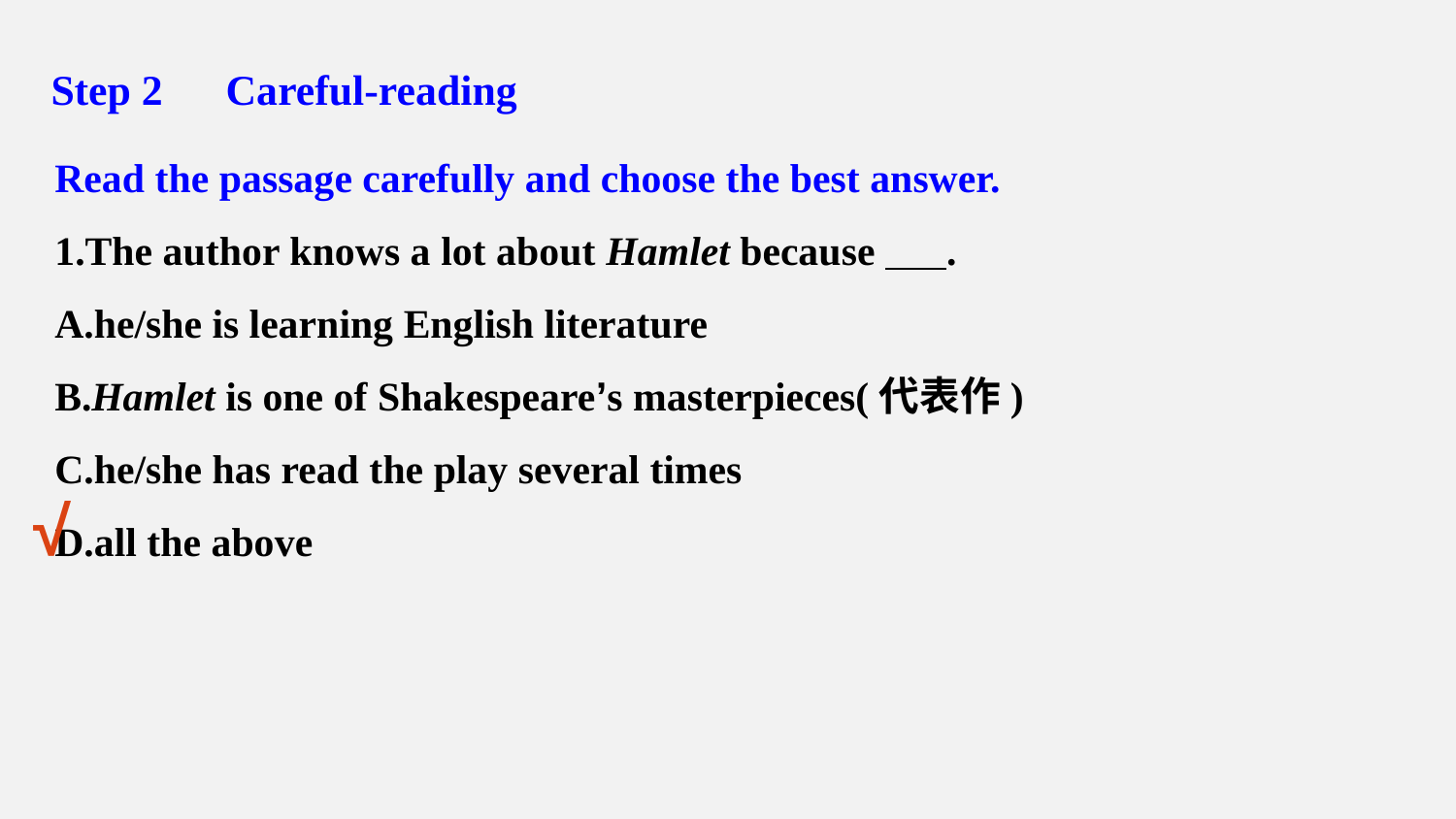

Step 2　Careful-reading
Read the passage carefully and choose the best answer.
1.The author knows a lot about Hamlet because       .
A.he/she is learning English literature
B.Hamlet is one of Shakespeare’s masterpieces(代表作)
C.he/she has read the play several times
D.all the above
√